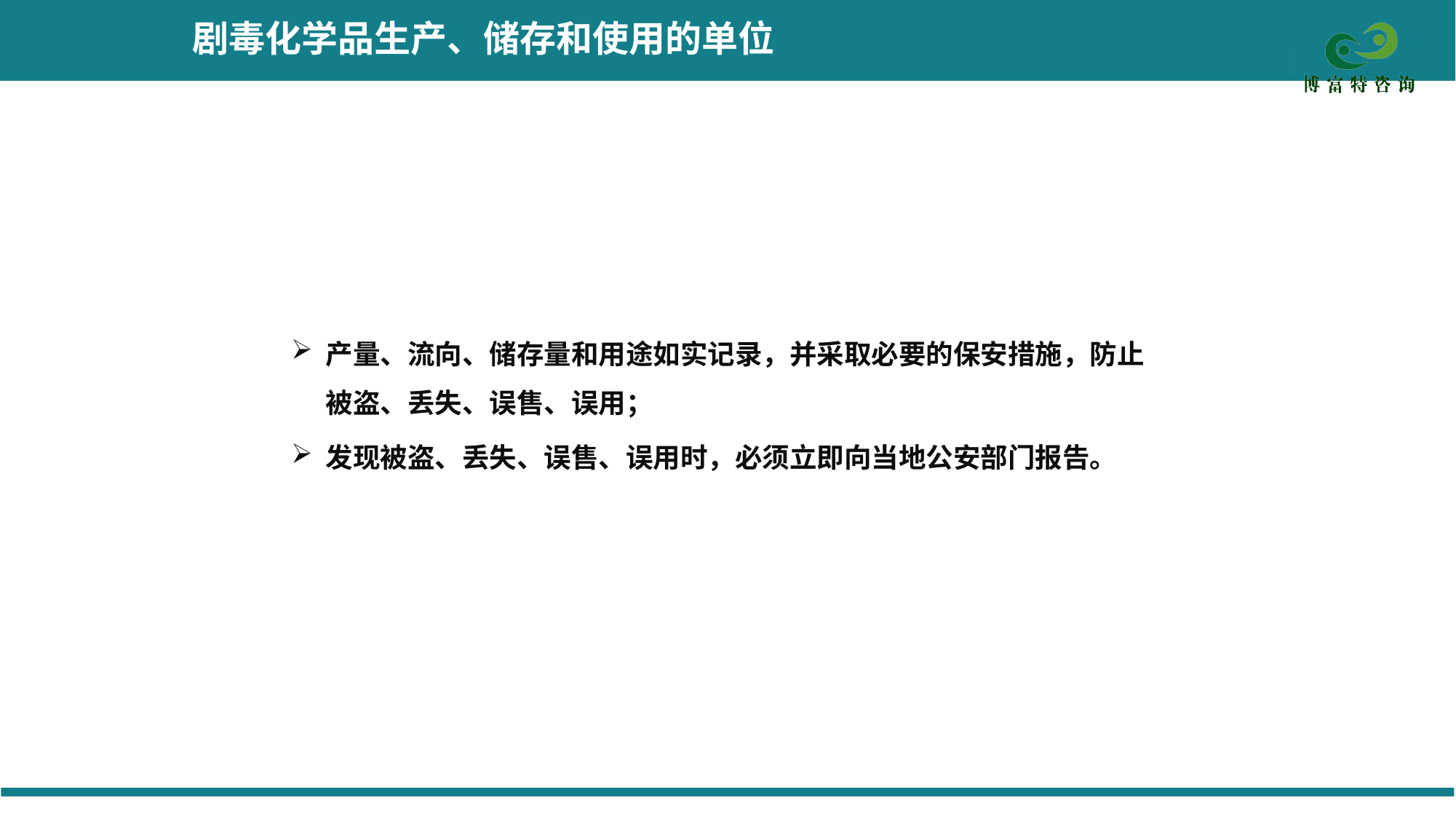

# 剧毒化学品生产、储存和使用的单位
产量、流向、储存量和用途如实记录，并采取必要的保安措施，防止被盗、丢失、误售、误用；
发现被盗、丢失、误售、误用时，必须立即向当地公安部门报告。